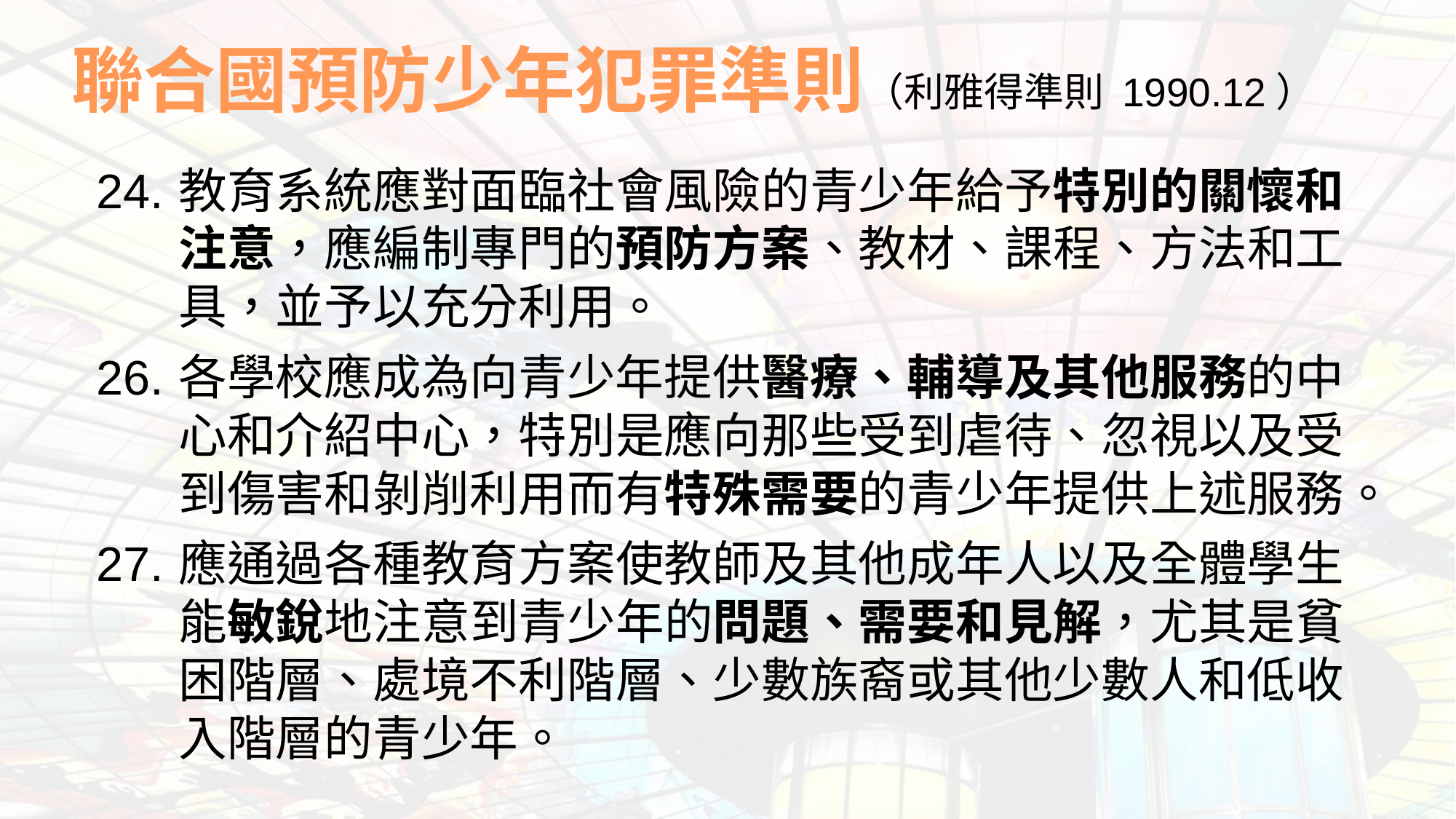

聯合國預防少年犯罪準則（利雅得準則 1990.12）
教育系統應對面臨社會風險的青少年給予特別的關懷和注意，應編制專門的預防方案、教材、課程、方法和工具，並予以充分利用。
各學校應成為向青少年提供醫療、輔導及其他服務的中心和介紹中心，特別是應向那些受到虐待、忽視以及受到傷害和剝削利用而有特殊需要的青少年提供上述服務。
應通過各種教育方案使教師及其他成年人以及全體學生能敏銳地注意到青少年的問題、需要和見解，尤其是貧困階層、處境不利階層、少數族裔或其他少數人和低收入階層的青少年。